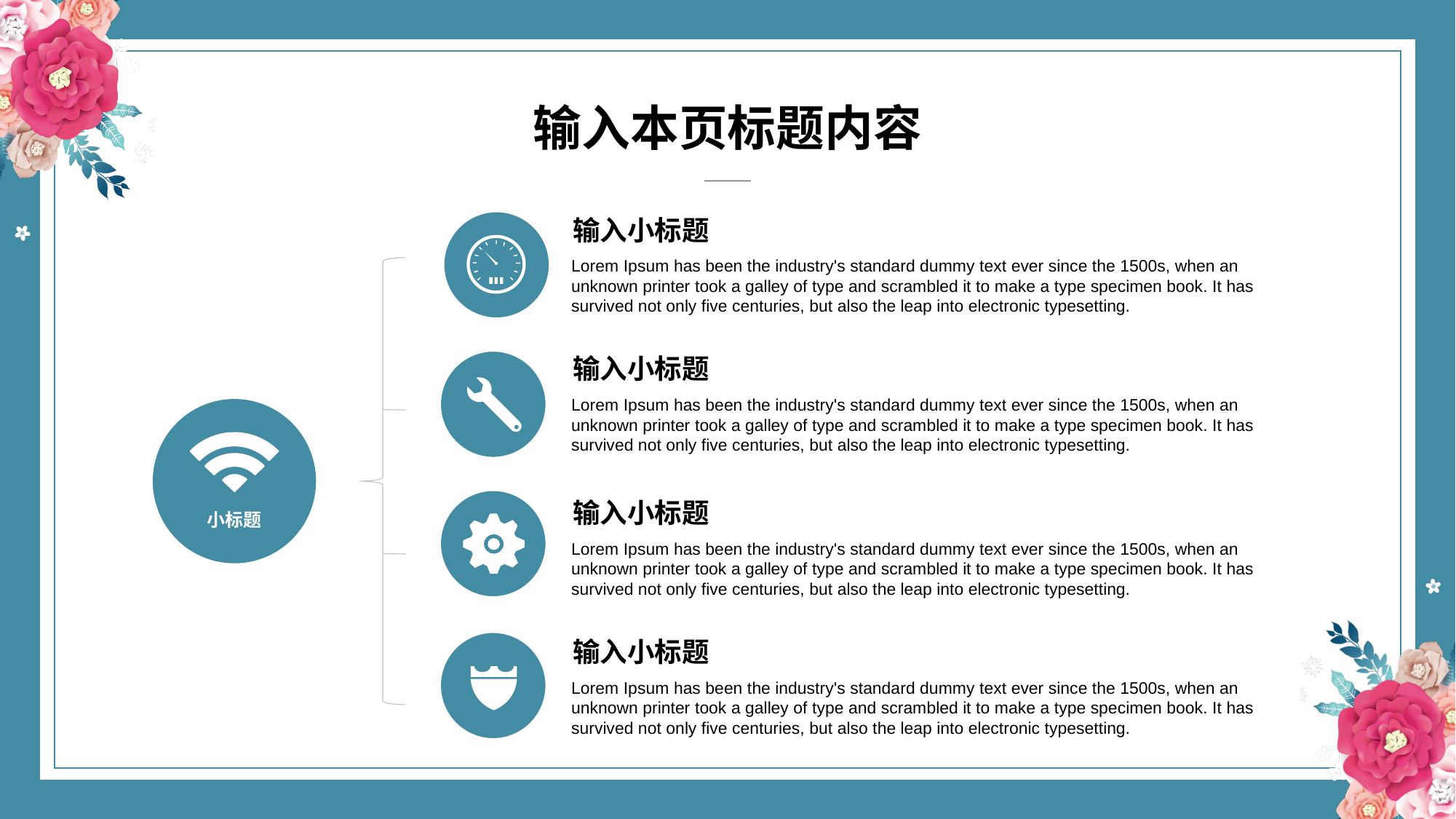

输入本页标题内容

输入小标题

Lorem Ipsum has been the industry's standard dummy text ever since the 1500s, when an unknown printer took a galley of type and scrambled it to make a type specimen book. It has survived not only five centuries, but also the leap into electronic typesetting.

输入小标题

Lorem Ipsum has been the industry's standard dummy text ever since the 1500s, when an unknown printer took a galley of type and scrambled it to make a type specimen book. It has survived not only five centuries, but also the leap into electronic typesetting.

输入小标题
小标题

Lorem Ipsum has been the industry's standard dummy text ever since the 1500s, when an unknown printer took a galley of type and scrambled it to make a type specimen book. It has survived not only five centuries, but also the leap into electronic typesetting.

输入小标题

Lorem Ipsum has been the industry's standard dummy text ever since the 1500s, when an unknown printer took a galley of type and scrambled it to make a type specimen book. It has survived not only five centuries, but also the leap into electronic typesetting.